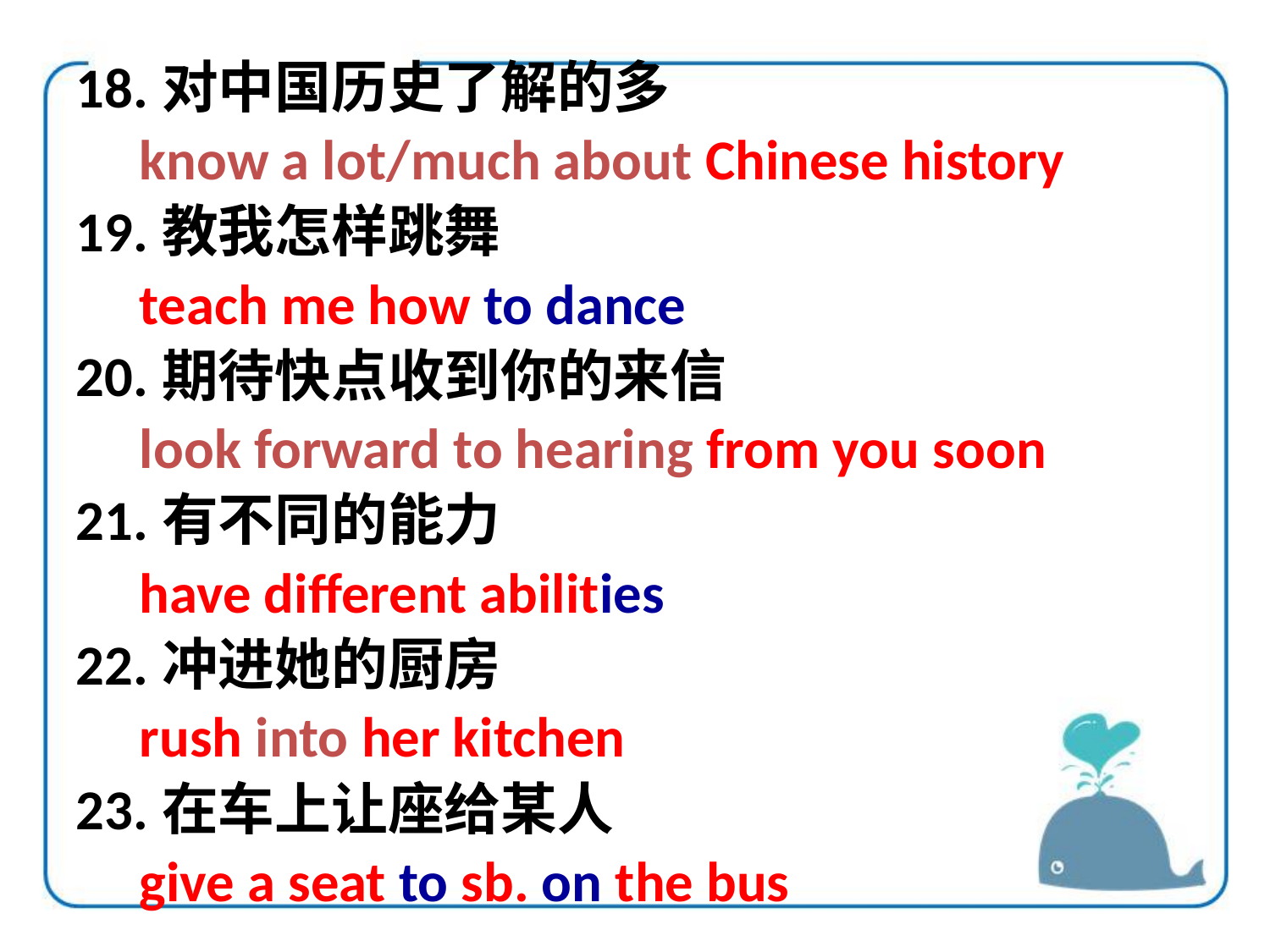

18.对中国历史了解的多
     know a lot/much about Chinese history
19.教我怎样跳舞
     teach me how to dance
20.期待快点收到你的来信
     look forward to hearing from you soon
21.有不同的能力
     have different abilities
22.冲进她的厨房
     rush into her kitchen
23.在车上让座给某人
     give a seat to sb. on the bus